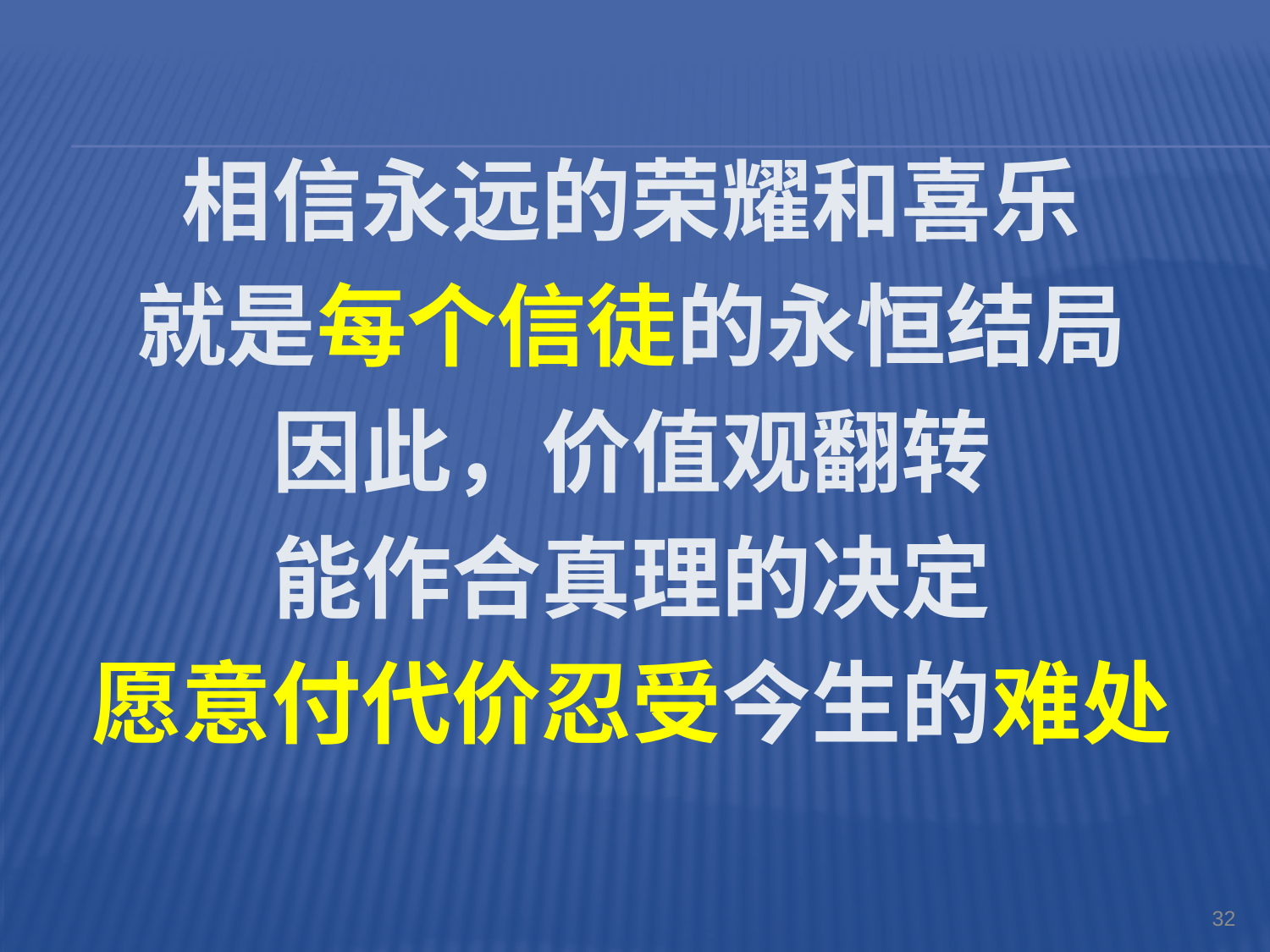

相信永远的荣耀和喜乐
就是每个信徒的永恒结局
因此，价值观翻转
能作合真理的决定
愿意付代价忍受今生的难处

32